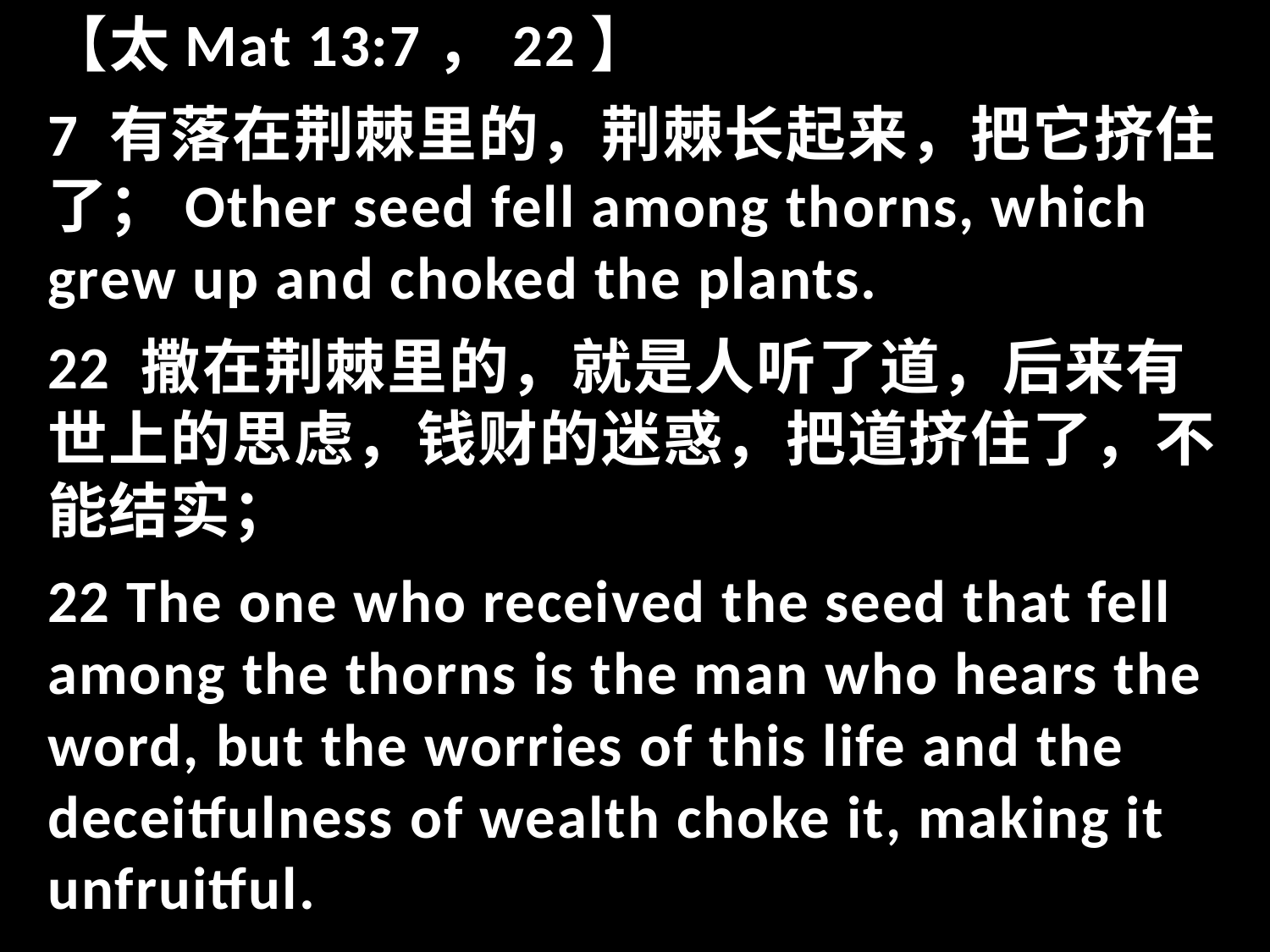

【太Mat 13:7，22】
7 有落在荆棘里的，荆棘长起来，把它挤住了；Other seed fell among thorns, which grew up and choked the plants.
22 撒在荆棘里的，就是人听了道，后来有世上的思虑，钱财的迷惑，把道挤住了，不能结实；
22 The one who received the seed that fell among the thorns is the man who hears the word, but the worries of this life and the deceitfulness of wealth choke it, making it unfruitful.